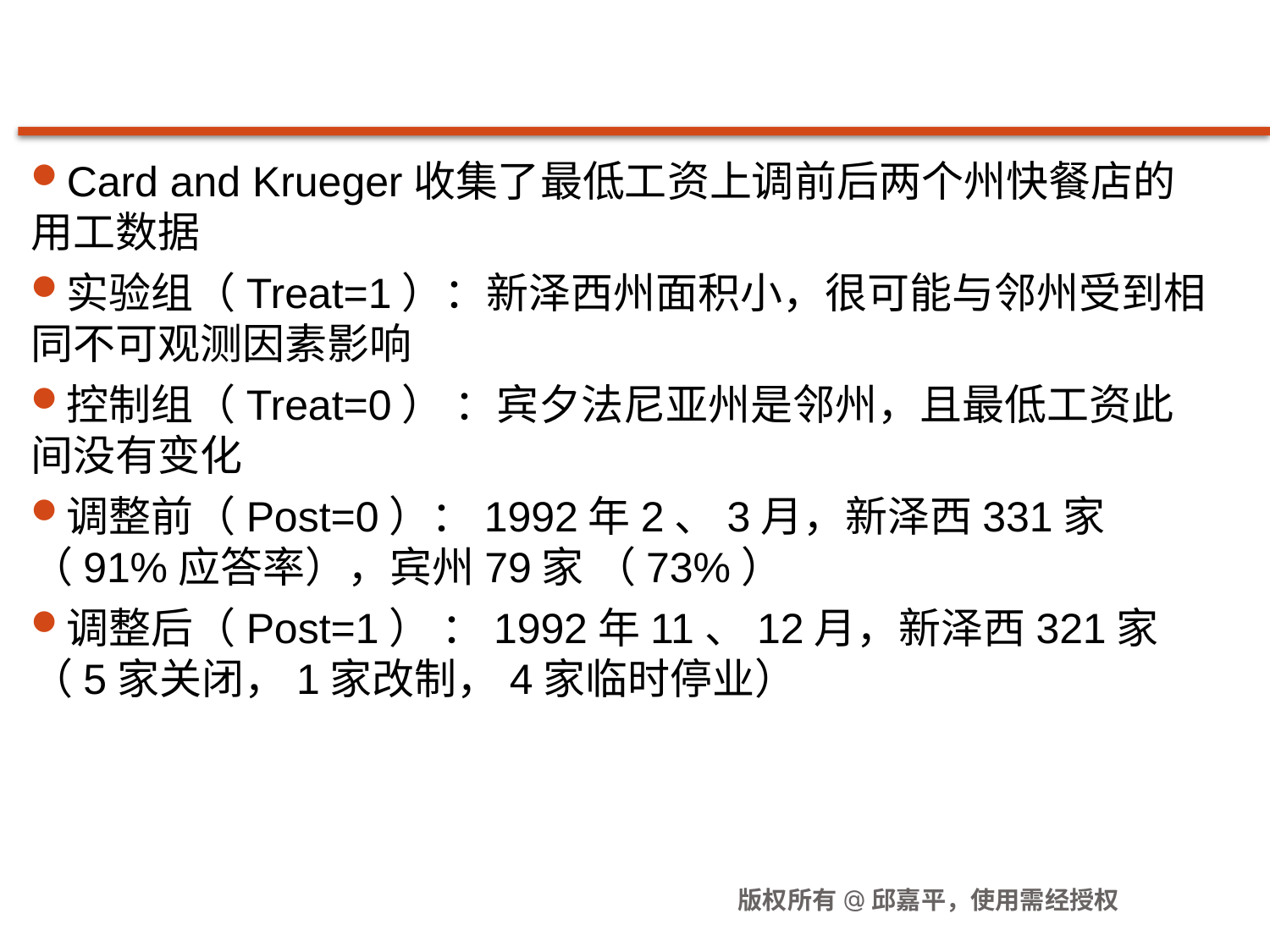

#
Card and Krueger收集了最低工资上调前后两个州快餐店的用工数据
实验组（Treat=1）：新泽西州面积小，很可能与邻州受到相同不可观测因素影响
控制组（Treat=0） ：宾夕法尼亚州是邻州，且最低工资此间没有变化
调整前（Post=0）：1992年2、3月，新泽西331家（91%应答率），宾州79家 （73%）
调整后（Post=1） ：1992年11、12月，新泽西321家（5家关闭，1家改制，4家临时停业）

版权所有@邱嘉平，使用需经授权